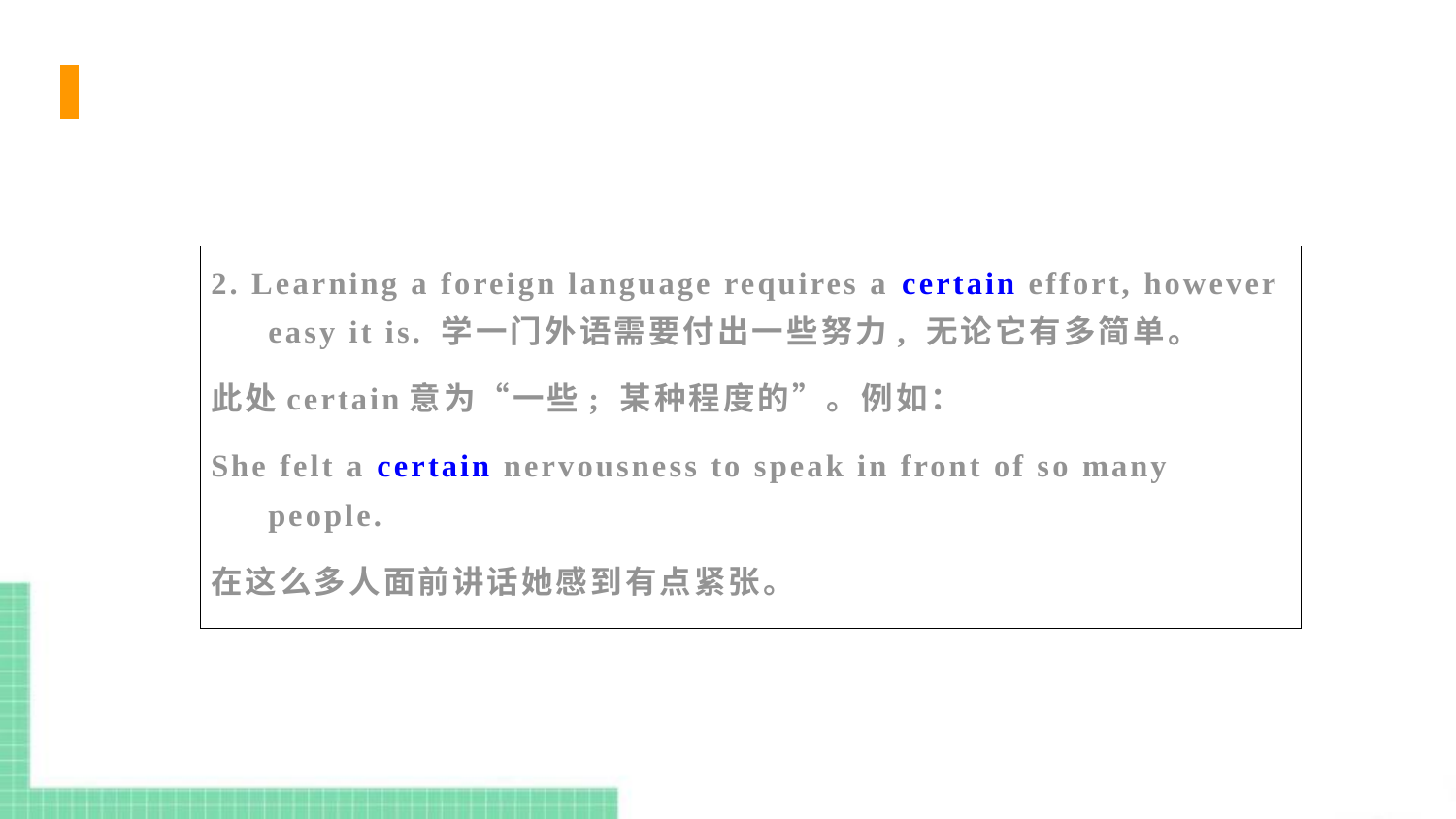

2. Learning a foreign language requires a certain effort, however easy it is. 学一门外语需要付出一些努力, 无论它有多简单。
此处certain意为“一些; 某种程度的”。例如：
She felt a certain nervousness to speak in front of so many people.
在这么多人面前讲话她感到有点紧张。